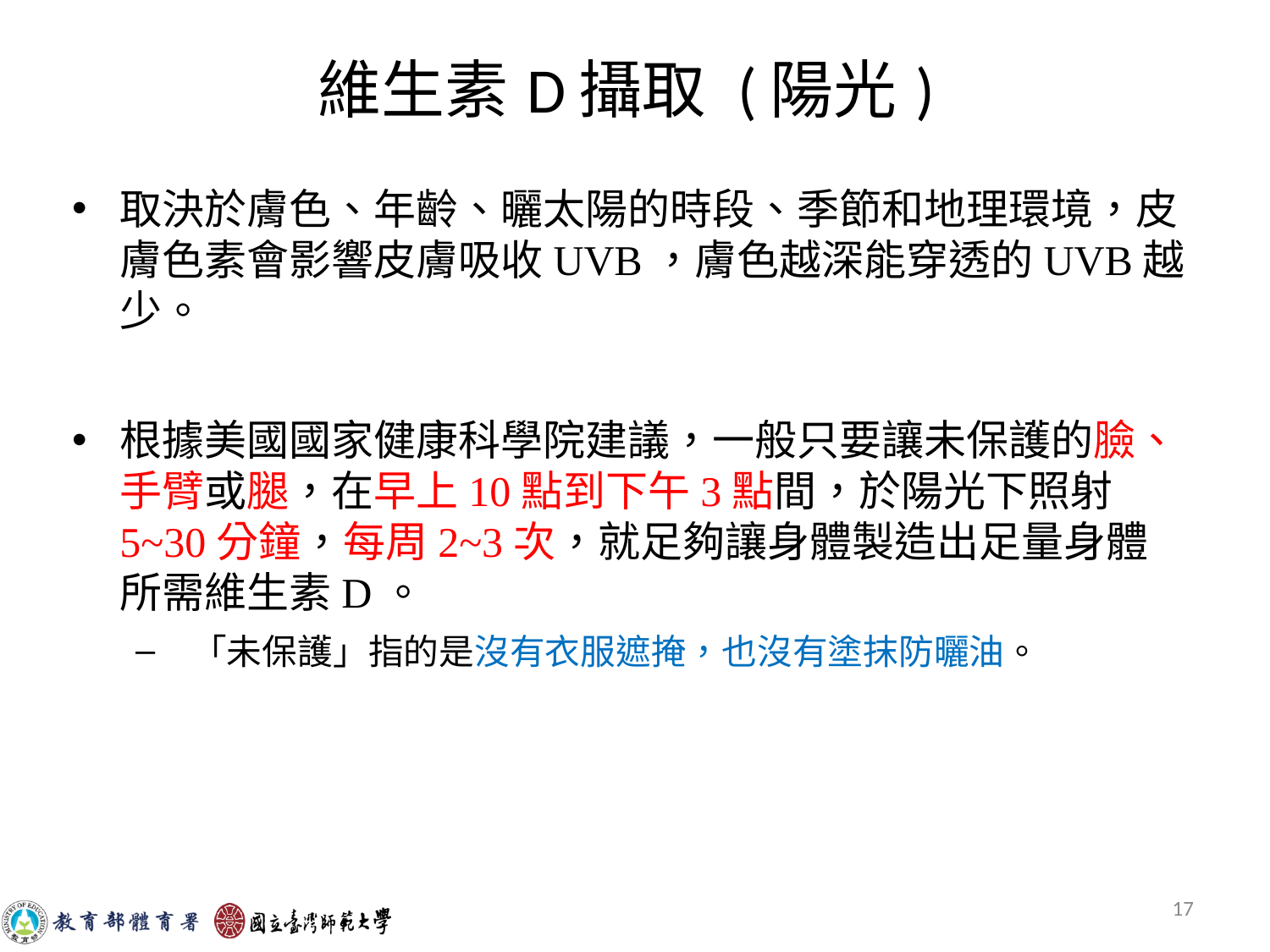

# 維生素D攝取 (陽光)
取決於膚色、年齡、曬太陽的時段、季節和地理環境，皮膚色素會影響皮膚吸收UVB，膚色越深能穿透的UVB越少。

根據美國國家健康科學院建議，一般只要讓未保護的臉、手臂或腿，在早上10點到下午3點間，於陽光下照射5~30分鐘，每周2~3次，就足夠讓身體製造出足量身體所需維生素D。
 「未保護」指的是沒有衣服遮掩，也沒有塗抹防曬油。
17